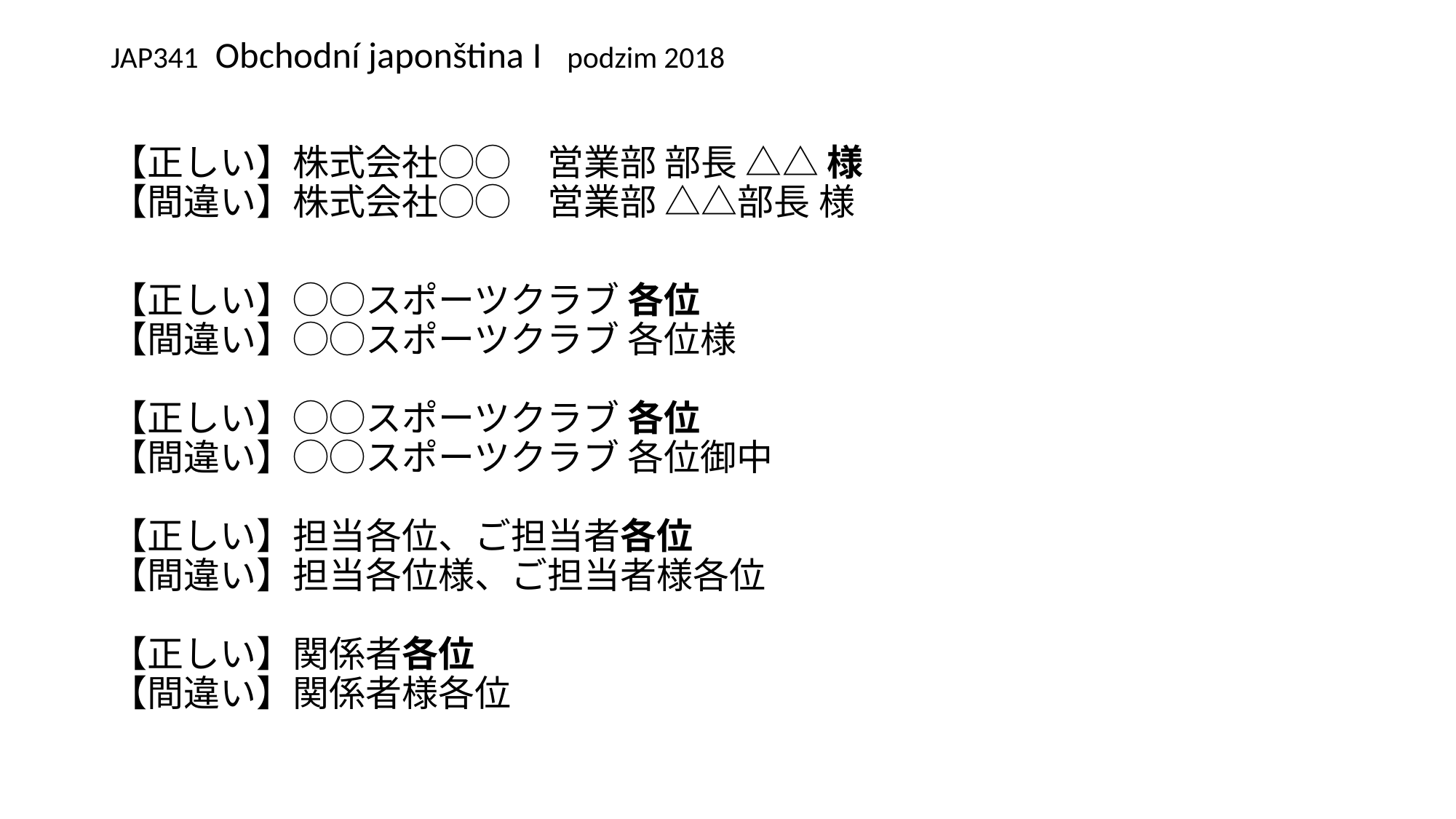

# JAP341  Obchodní japonština I   podzim 2018
【正しい】株式会社◯◯　営業部 部長 △△ 様
【間違い】株式会社◯◯　営業部 △△部長 様
【正しい】◯◯スポーツクラブ 各位
【間違い】◯◯スポーツクラブ 各位様
【正しい】◯◯スポーツクラブ 各位
【間違い】◯◯スポーツクラブ 各位御中
【正しい】担当各位、ご担当者各位
【間違い】担当各位様、ご担当者様各位
【正しい】関係者各位
【間違い】関係者様各位